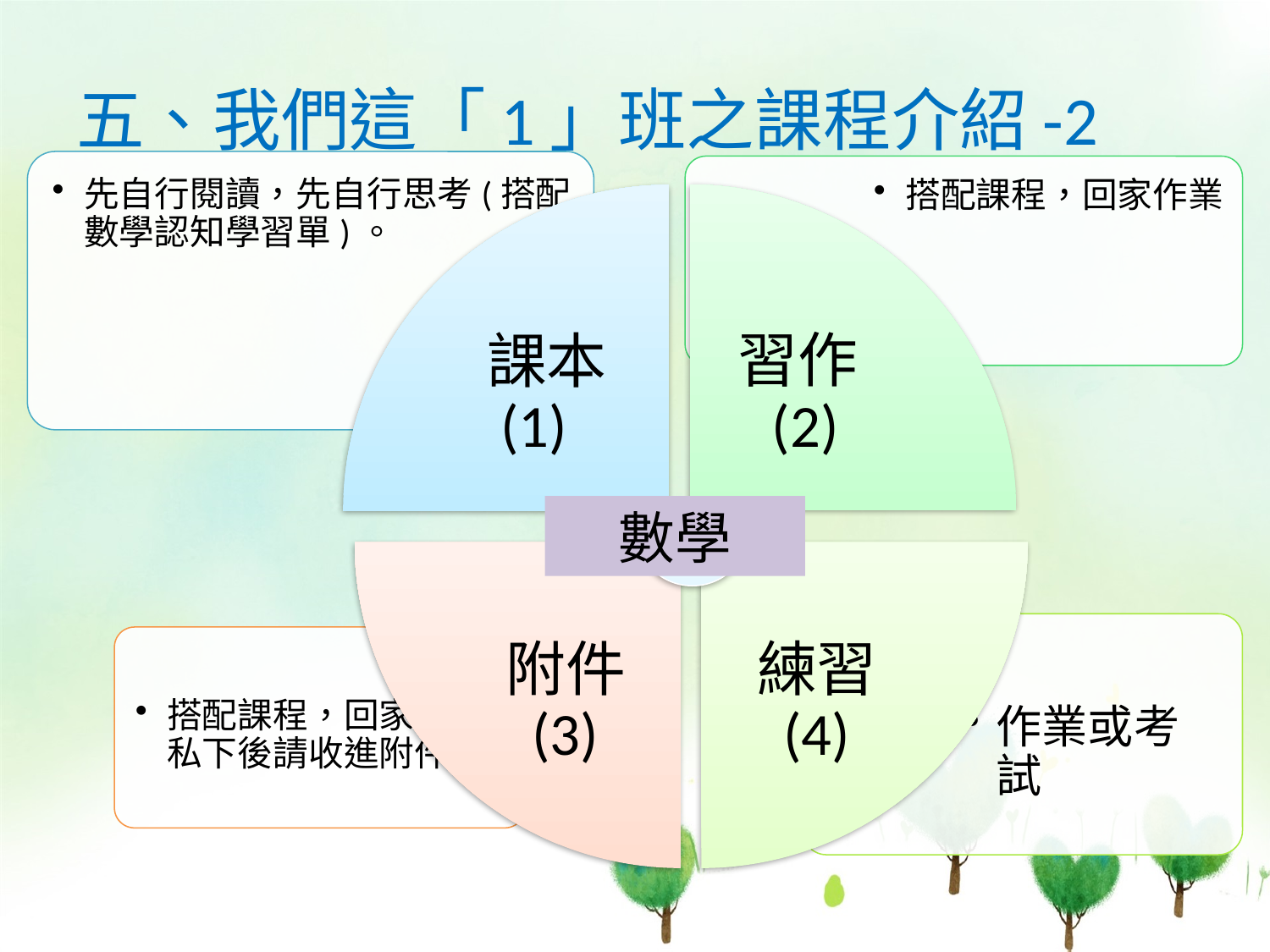

# 五、我們這「1」班之課程介紹-2
作業或考試

搭配課程，回家作業，私下後請收進附件
搭配課程，回家作業
先自行閱讀，先自行思考(搭配數學認知學習單)。
課本(1)
習作(2)

練習 (4)

附件 (3)
數學